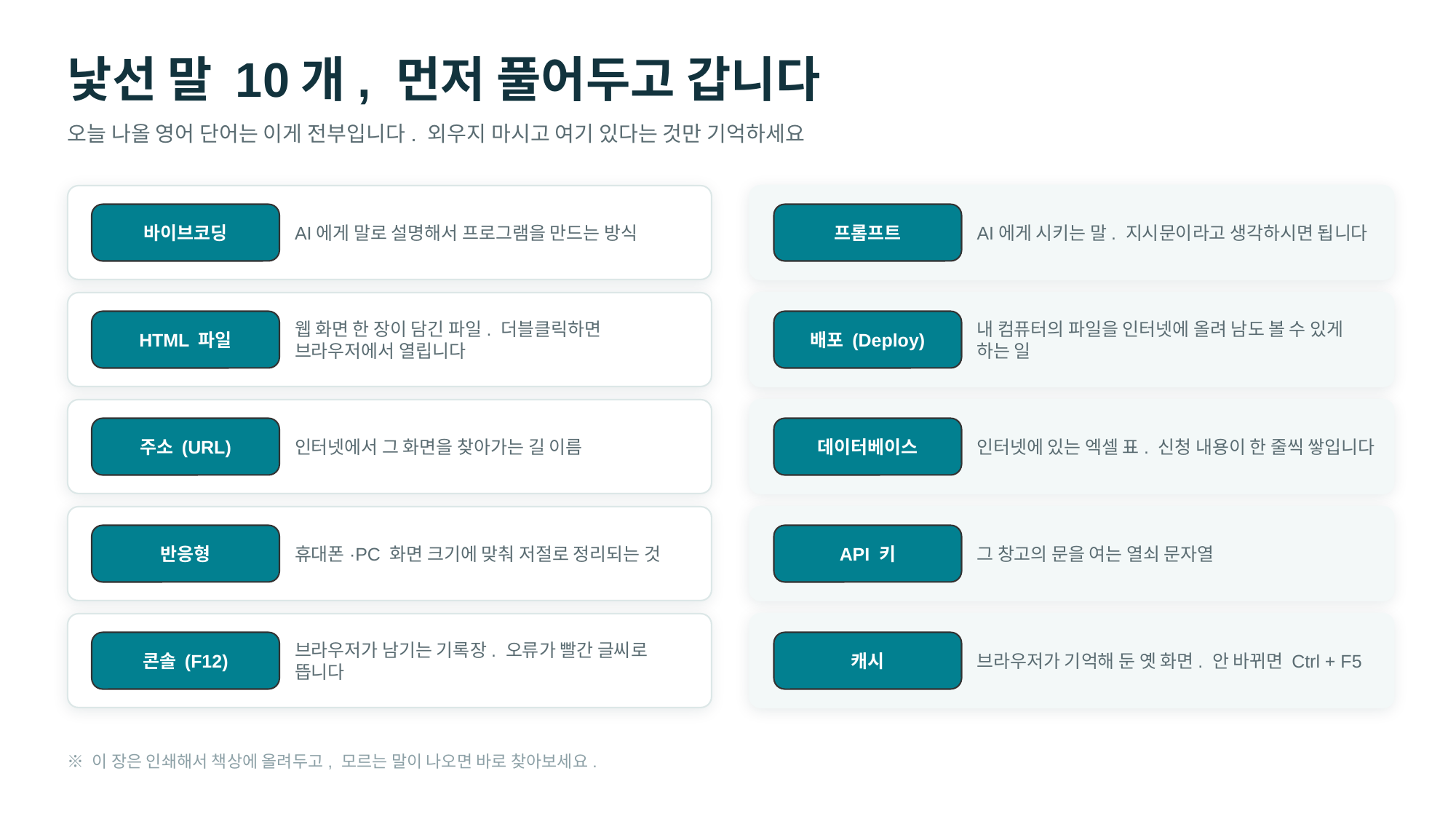

낯선 말 10개, 먼저 풀어두고 갑니다
오늘 나올 영어 단어는 이게 전부입니다. 외우지 마시고 여기 있다는 것만 기억하세요

AI에게 말로 설명해서 프로그램을 만드는 방식

AI에게 시키는 말. 지시문이라고 생각하시면 됩니다

바이브코딩

프롬프트

웹 화면 한 장이 담긴 파일. 더블클릭하면 브라우저에서 열립니다

내 컴퓨터의 파일을 인터넷에 올려 남도 볼 수 있게 하는 일

HTML 파일

배포 (Deploy)

인터넷에서 그 화면을 찾아가는 길 이름

인터넷에 있는 엑셀 표. 신청 내용이 한 줄씩 쌓입니다

주소 (URL)

데이터베이스

휴대폰·PC 화면 크기에 맞춰 저절로 정리되는 것

그 창고의 문을 여는 열쇠 문자열

반응형

API 키

브라우저가 남기는 기록장. 오류가 빨간 글씨로 뜹니다

브라우저가 기억해 둔 옛 화면. 안 바뀌면 Ctrl + F5

콘솔 (F12)

캐시
※ 이 장은 인쇄해서 책상에 올려두고, 모르는 말이 나오면 바로 찾아보세요.